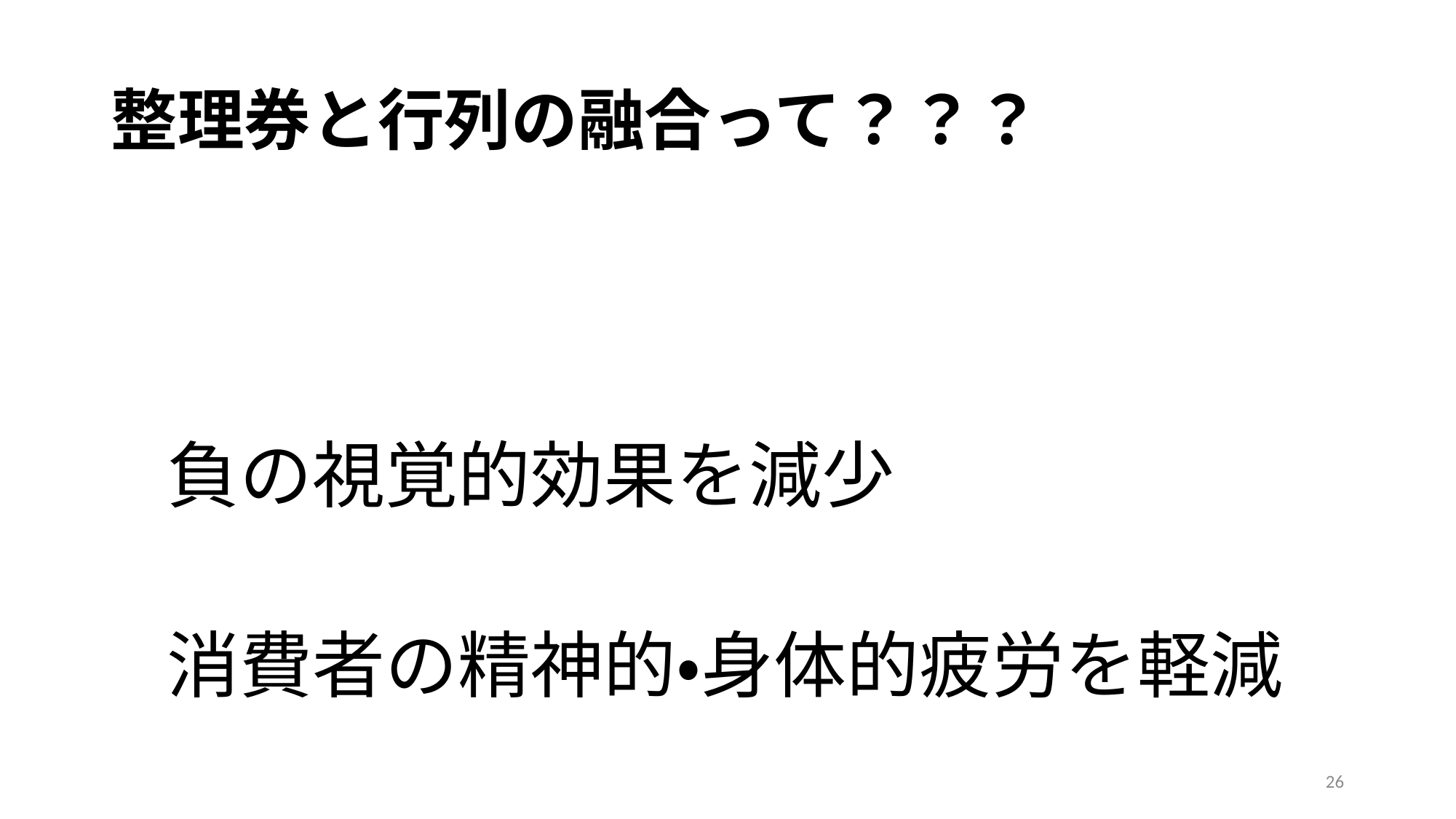

# 整理券と行列の融合って？？？
負の視覚的効果を減少
消費者の精神的・身体的疲労を軽減
26